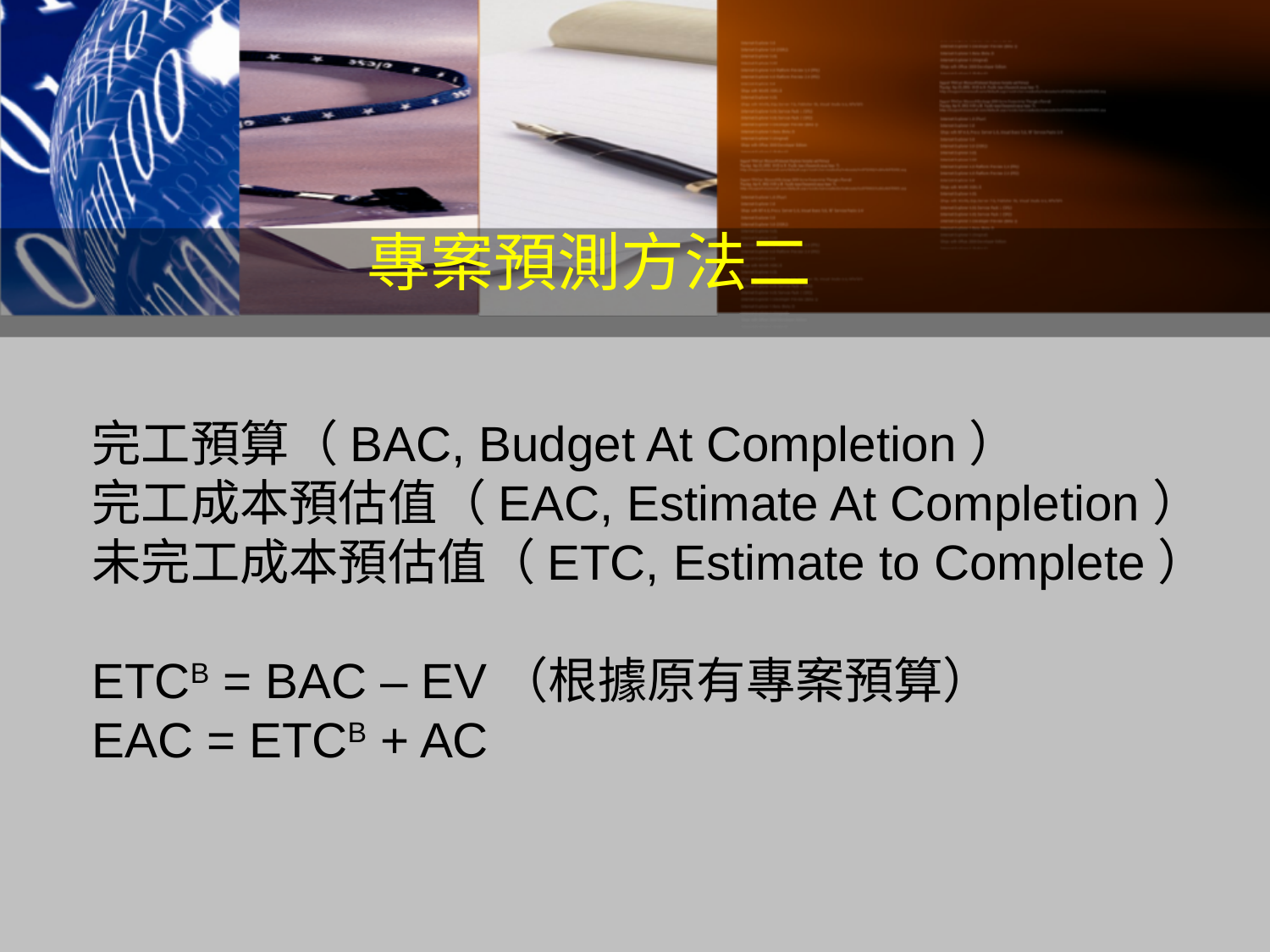

專案預測方法二
完工預算（BAC, Budget At Completion）
完工成本預估值（EAC, Estimate At Completion）
未完工成本預估值（ETC, Estimate to Complete）

ETCB = BAC – EV（根據原有專案預算）
EAC = ETCB + AC